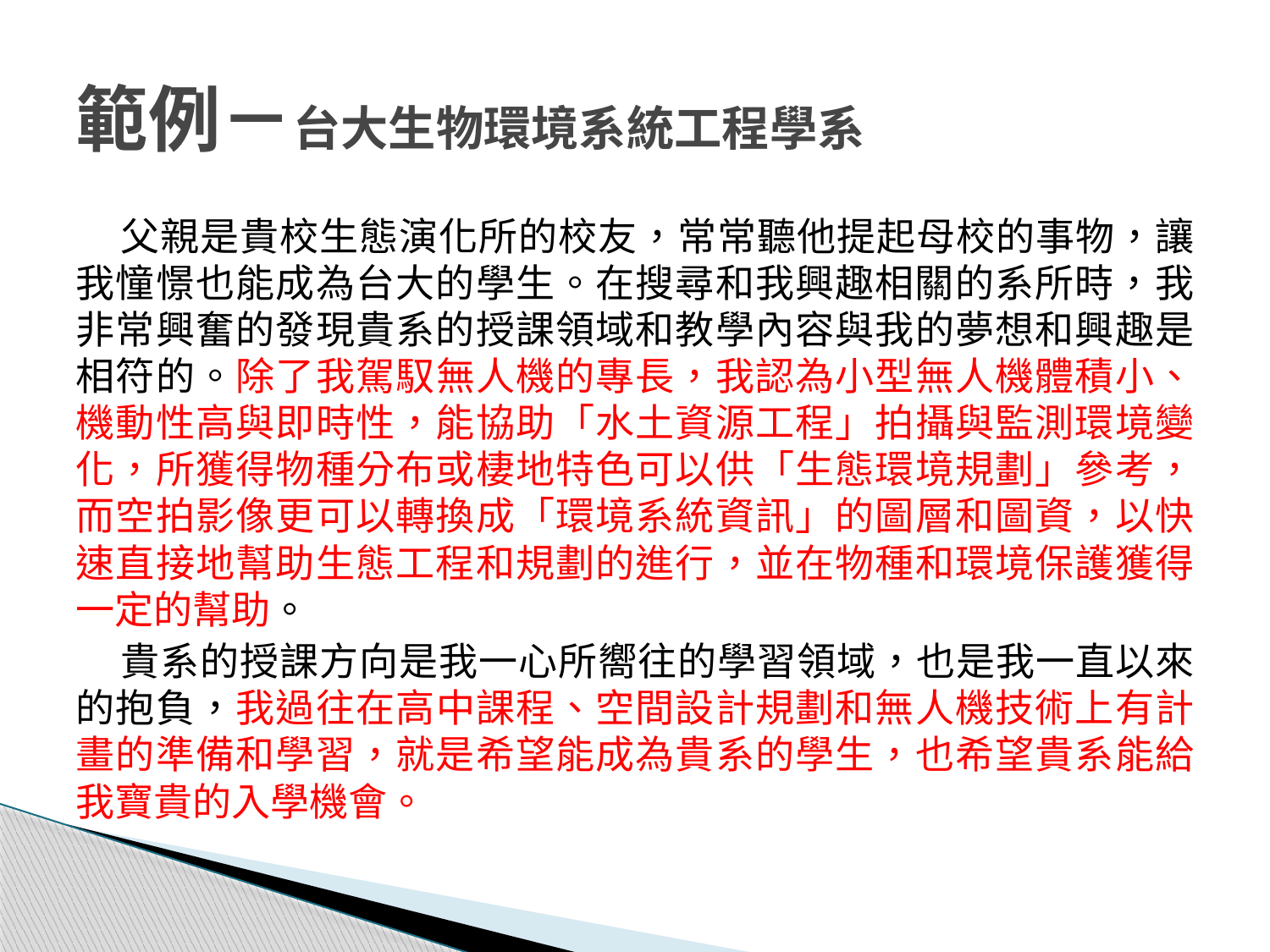

# 範例－台大生物環境系統工程學系
父親是貴校生態演化所的校友，常常聽他提起母校的事物，讓我憧憬也能成為台大的學生。在搜尋和我興趣相關的系所時，我非常興奮的發現貴系的授課領域和教學內容與我的夢想和興趣是相符的。除了我駕馭無人機的專長，我認為小型無人機體積小、機動性高與即時性，能協助「水土資源工程」拍攝與監測環境變化，所獲得物種分布或棲地特色可以供「生態環境規劃」參考，而空拍影像更可以轉換成「環境系統資訊」的圖層和圖資，以快速直接地幫助生態工程和規劃的進行，並在物種和環境保護獲得一定的幫助。
貴系的授課方向是我一心所嚮往的學習領域，也是我一直以來的抱負，我過往在高中課程、空間設計規劃和無人機技術上有計畫的準備和學習，就是希望能成為貴系的學生，也希望貴系能給我寶貴的入學機會。